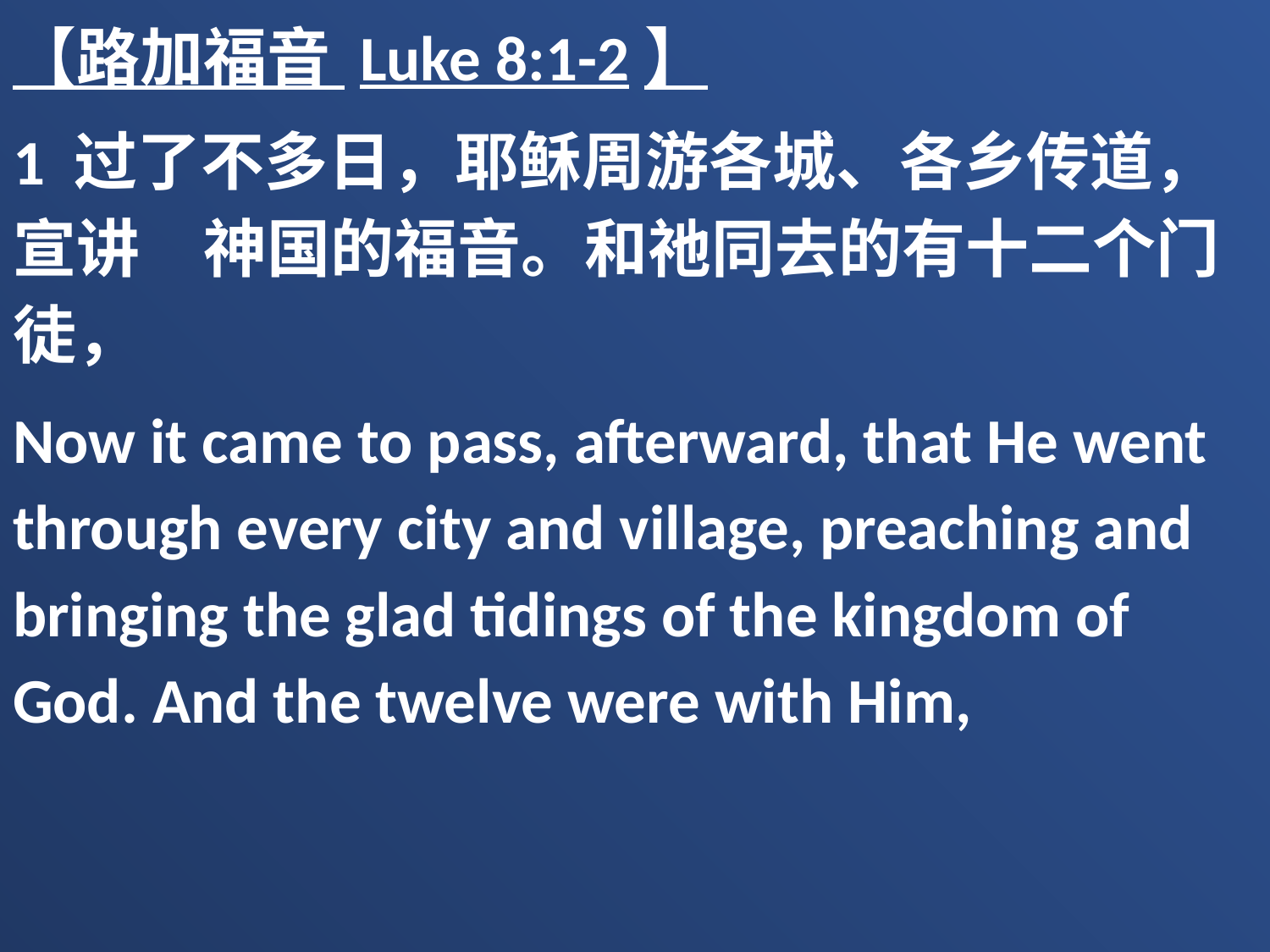

【路加福音 Luke 8:1-2】
1 过了不多日，耶稣周游各城、各乡传道，宣讲　神国的福音。和祂同去的有十二个门徒，
Now it came to pass, afterward, that He went through every city and village, preaching and bringing the glad tidings of the kingdom of God. And the twelve were with Him,